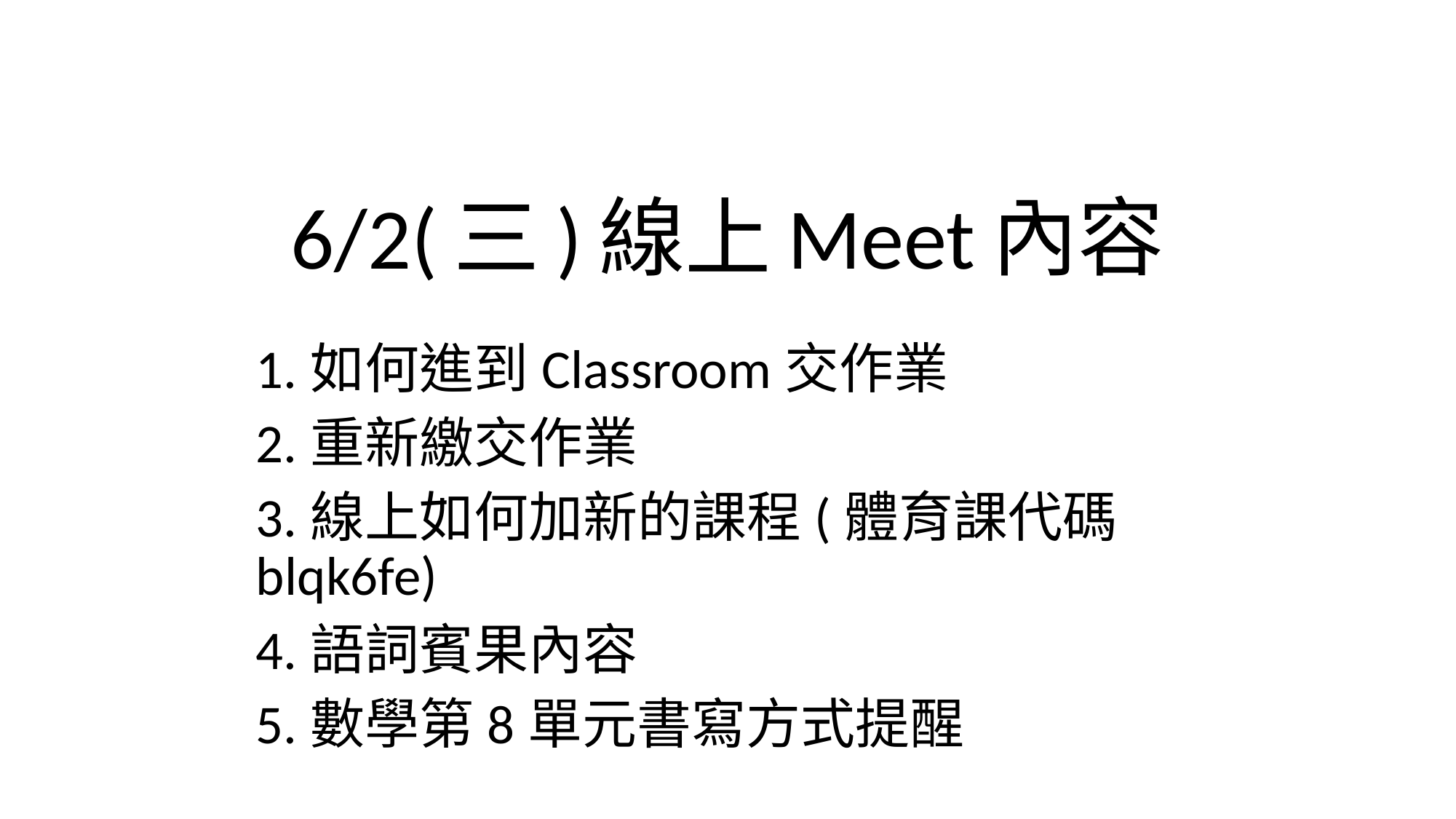

# 6/2(三)線上Meet內容
1.如何進到Classroom交作業
2.重新繳交作業
3.線上如何加新的課程(體育課代碼blqk6fe)
4.語詞賓果內容
5.數學第8單元書寫方式提醒